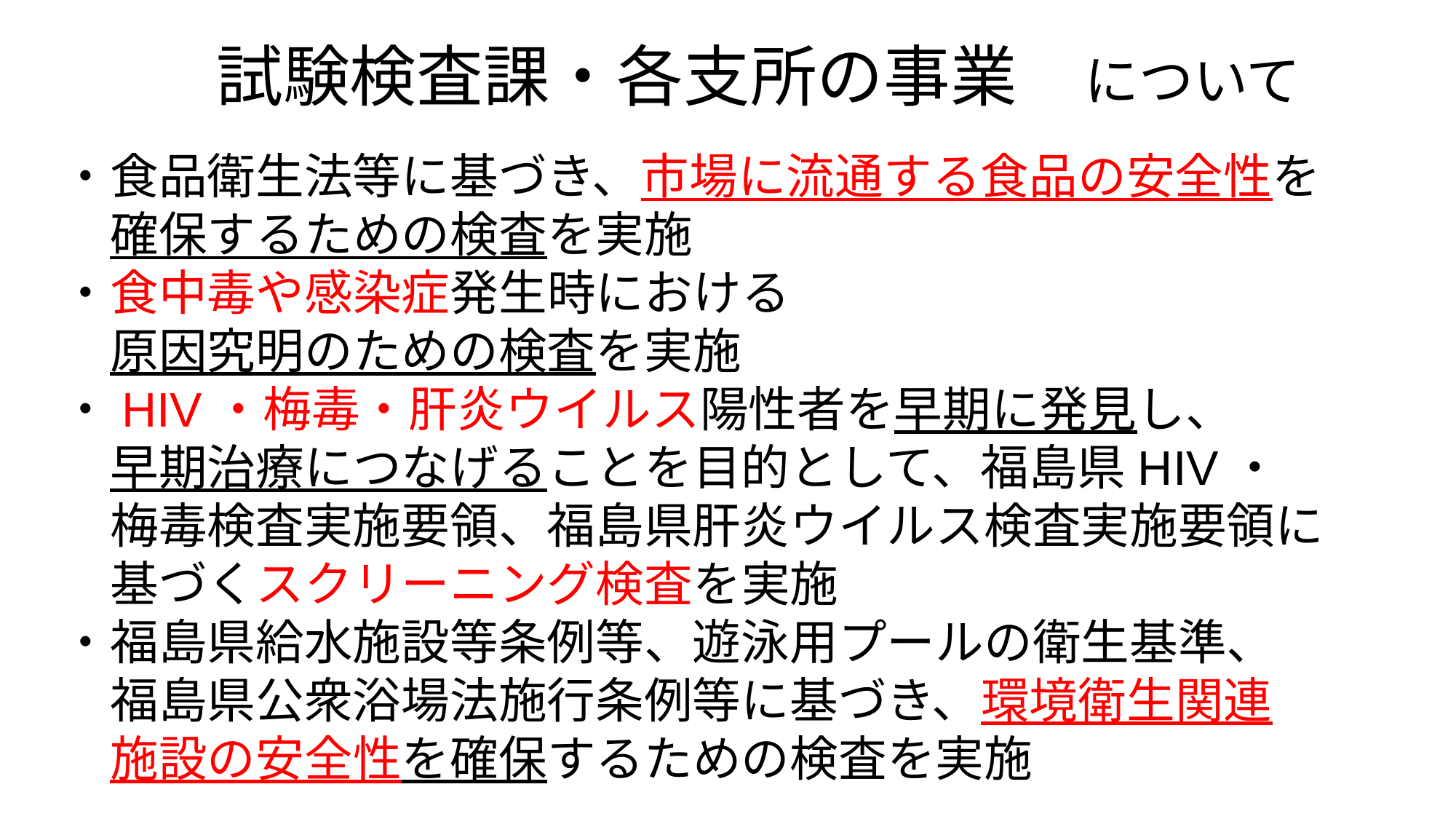

試験検査課・各支所の事業　について
・食品衛生法等に基づき、市場に流通する食品の安全性を
　確保するための検査を実施
・食中毒や感染症発生時における
　原因究明のための検査を実施
・HIV・梅毒・肝炎ウイルス陽性者を早期に発見し、
　早期治療につなげることを目的として、福島県HIV・
　梅毒検査実施要領、福島県肝炎ウイルス検査実施要領に
　基づくスクリーニング検査を実施
・福島県給水施設等条例等、遊泳用プールの衛生基準、
　福島県公衆浴場法施行条例等に基づき、環境衛生関連
　施設の安全性を確保するための検査を実施